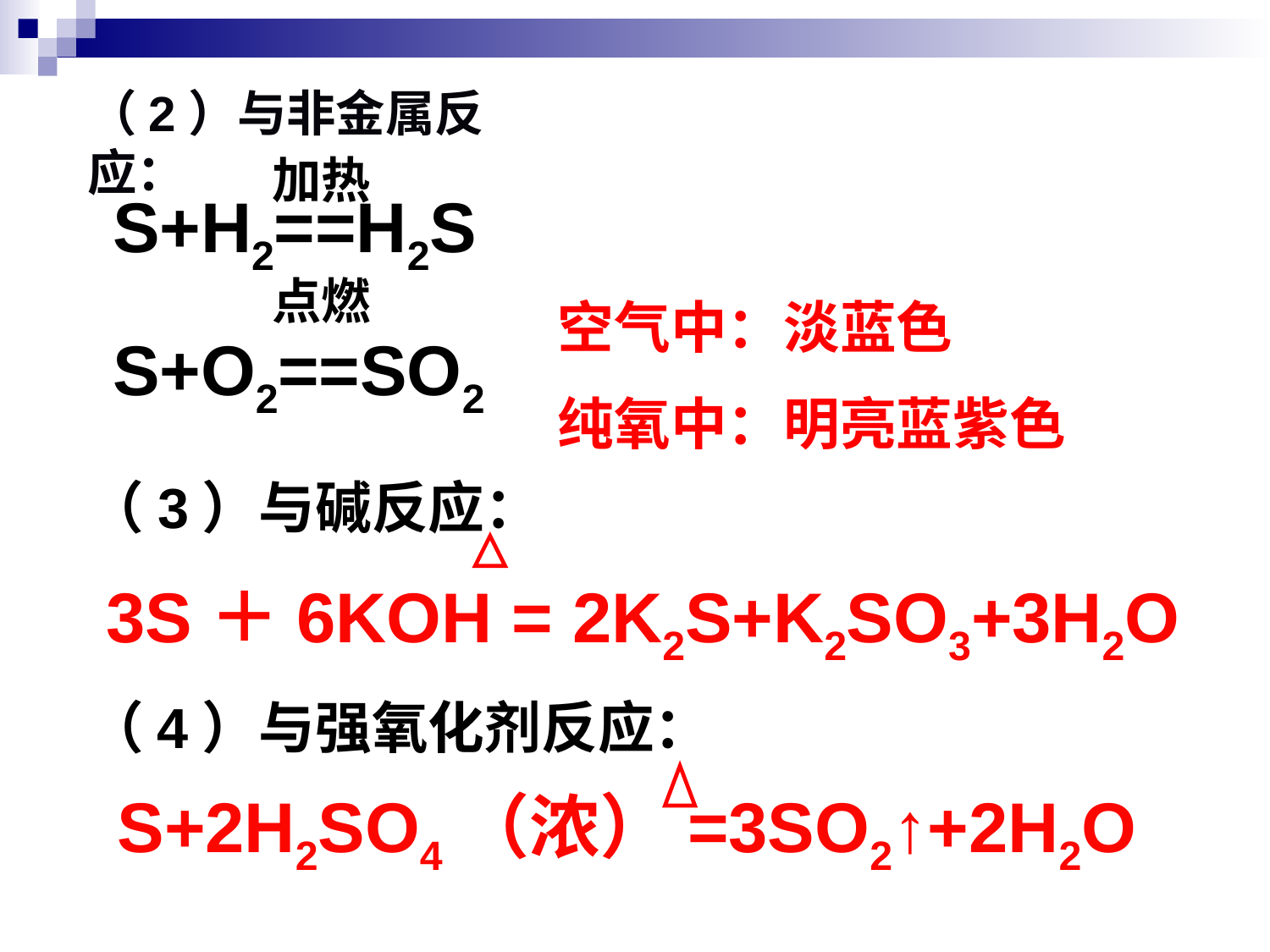

（2）与非金属反应：
加热
S+H2==H2S

点燃
S+O2==SO2
空气中：淡蓝色
纯氧中：明亮蓝紫色
（3）与碱反应：

3S＋6KOH = 2K2S+K2SO3+3H2O
（4）与强氧化剂反应：

S+2H2SO4（浓）=3SO2↑+2H2O